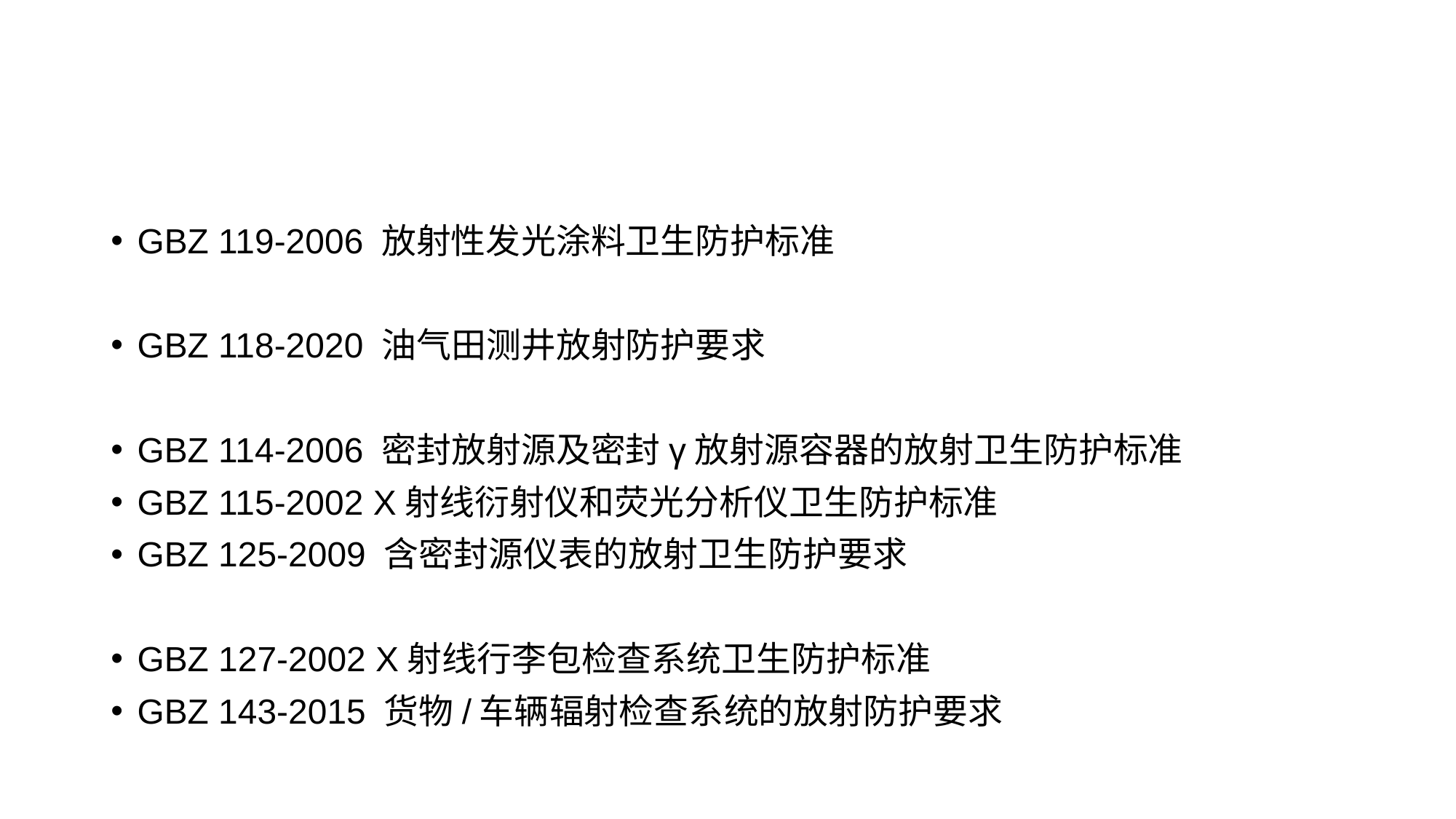

#
GBZ 119-2006 放射性发光涂料卫生防护标准

GBZ 118-2020 油气田测井放射防护要求

GBZ 114-2006 密封放射源及密封γ放射源容器的放射卫生防护标准
GBZ 115-2002 X射线衍射仪和荧光分析仪卫生防护标准
GBZ 125-2009 含密封源仪表的放射卫生防护要求

GBZ 127-2002 X射线行李包检查系统卫生防护标准
GBZ 143-2015 货物/车辆辐射检查系统的放射防护要求